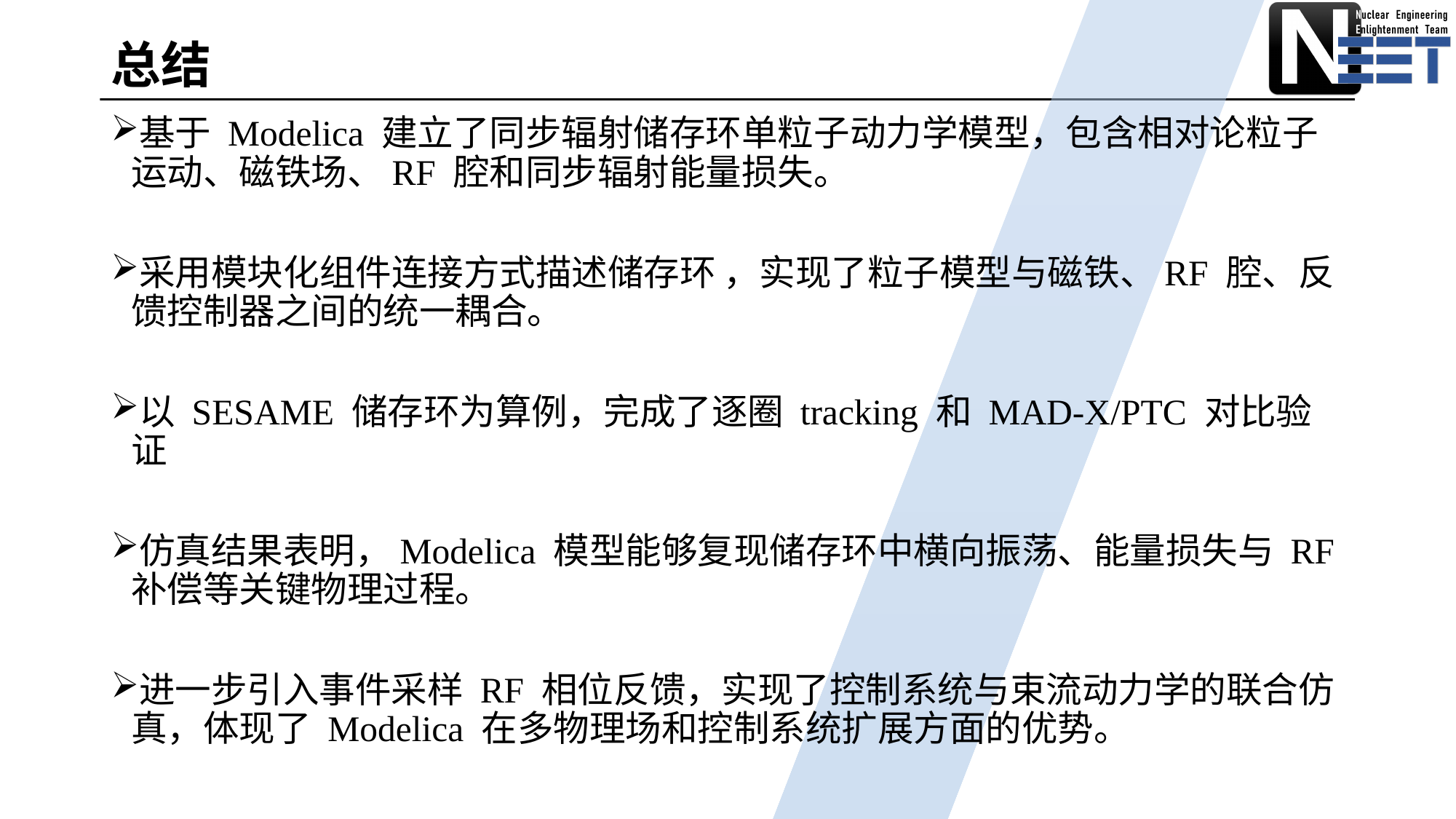

# 总结
基于 Modelica 建立了同步辐射储存环单粒子动力学模型，包含相对论粒子运动、磁铁场、RF 腔和同步辐射能量损失。

采用模块化组件连接方式描述储存环 ，实现了粒子模型与磁铁、RF 腔、反馈控制器之间的统一耦合。

以 SESAME 储存环为算例，完成了逐圈 tracking 和 MAD-X/PTC 对比验证

仿真结果表明，Modelica 模型能够复现储存环中横向振荡、能量损失与 RF 补偿等关键物理过程。

进一步引入事件采样 RF 相位反馈，实现了控制系统与束流动力学的联合仿真，体现了 Modelica 在多物理场和控制系统扩展方面的优势。
18